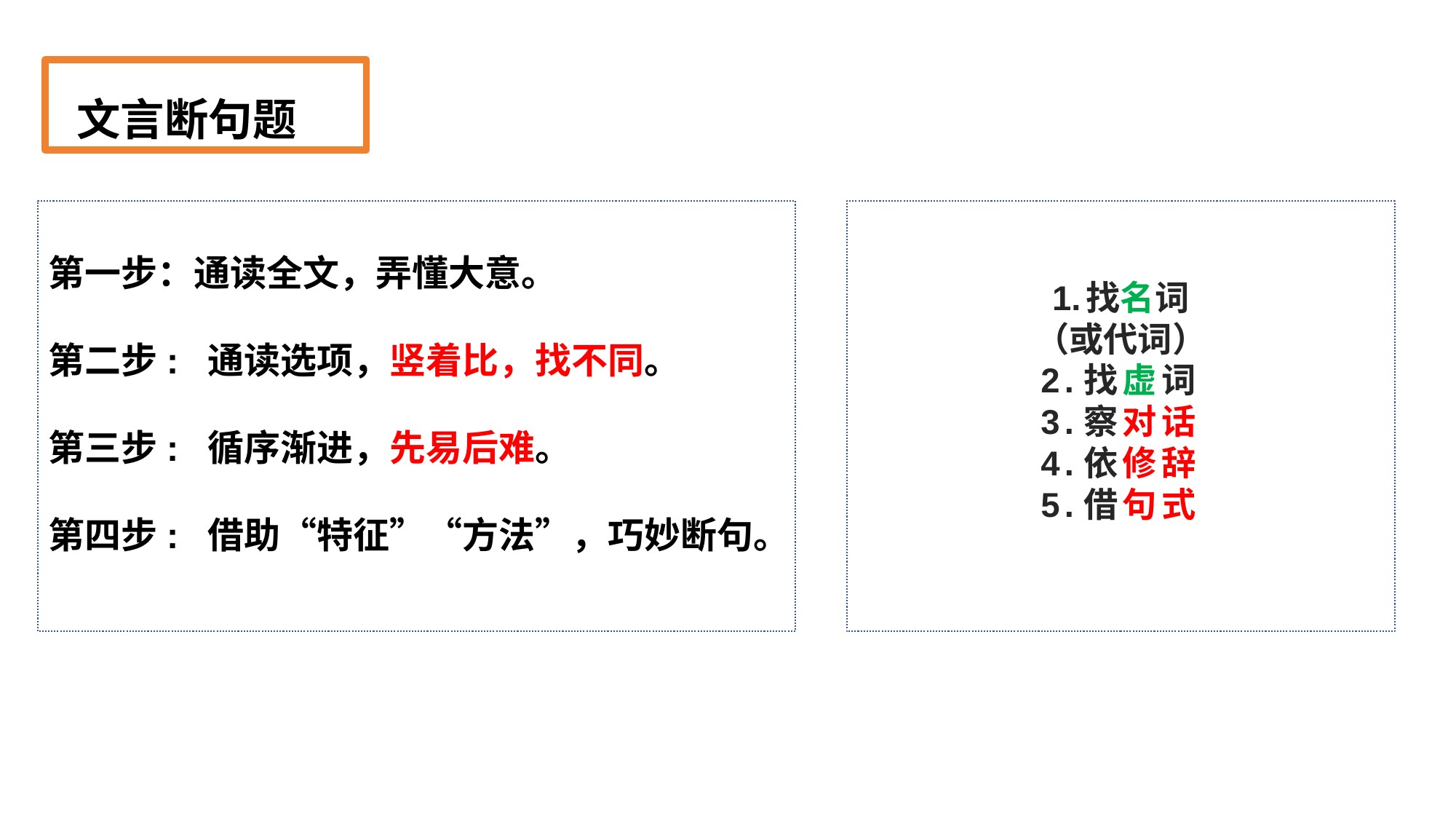

文言断句题
第一步：通读全文，弄懂大意。
第二步:  通读选项，竖着比，找不同。
第三步:  循序渐进，先易后难。
第四步:  借助“特征”“方法”，巧妙断句。
# 1.找名词 （或代词） 2.找虚词 3.察对话 4.依修辞 5.借句式